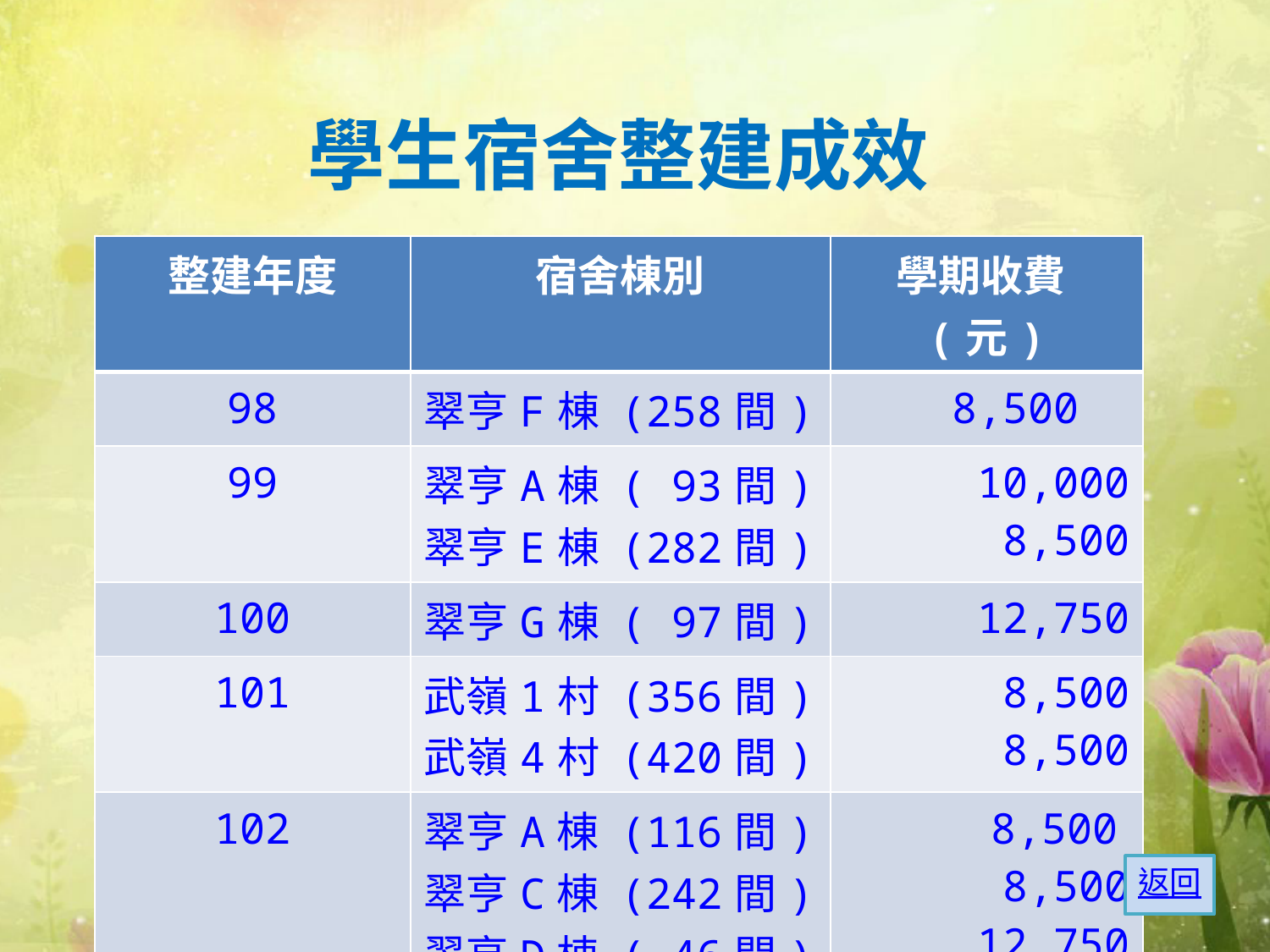

學生宿舍整建成效
| 整建年度 | 宿舍棟別 | 學期收費(元) |
| --- | --- | --- |
| 98 | 翠亨F棟 (258間) | 8,500 |
| 99 | 翠亨A棟 ( 93間) 翠亨E棟 (282間) | 10,000 8,500 |
| 100 | 翠亨G棟 ( 97間) | 12,750 |
| 101 | 武嶺1村 (356間) 武嶺4村 (420間) | 8,500 8,500 |
| 102 | 翠亨A棟 (116間) 翠亨C棟 (242間) 翠亨D棟 ( 46間) | 8,500 8,500 12,750 |
| 持續辦理 | 翠亨B棟、武嶺2、3村 |  |
返回